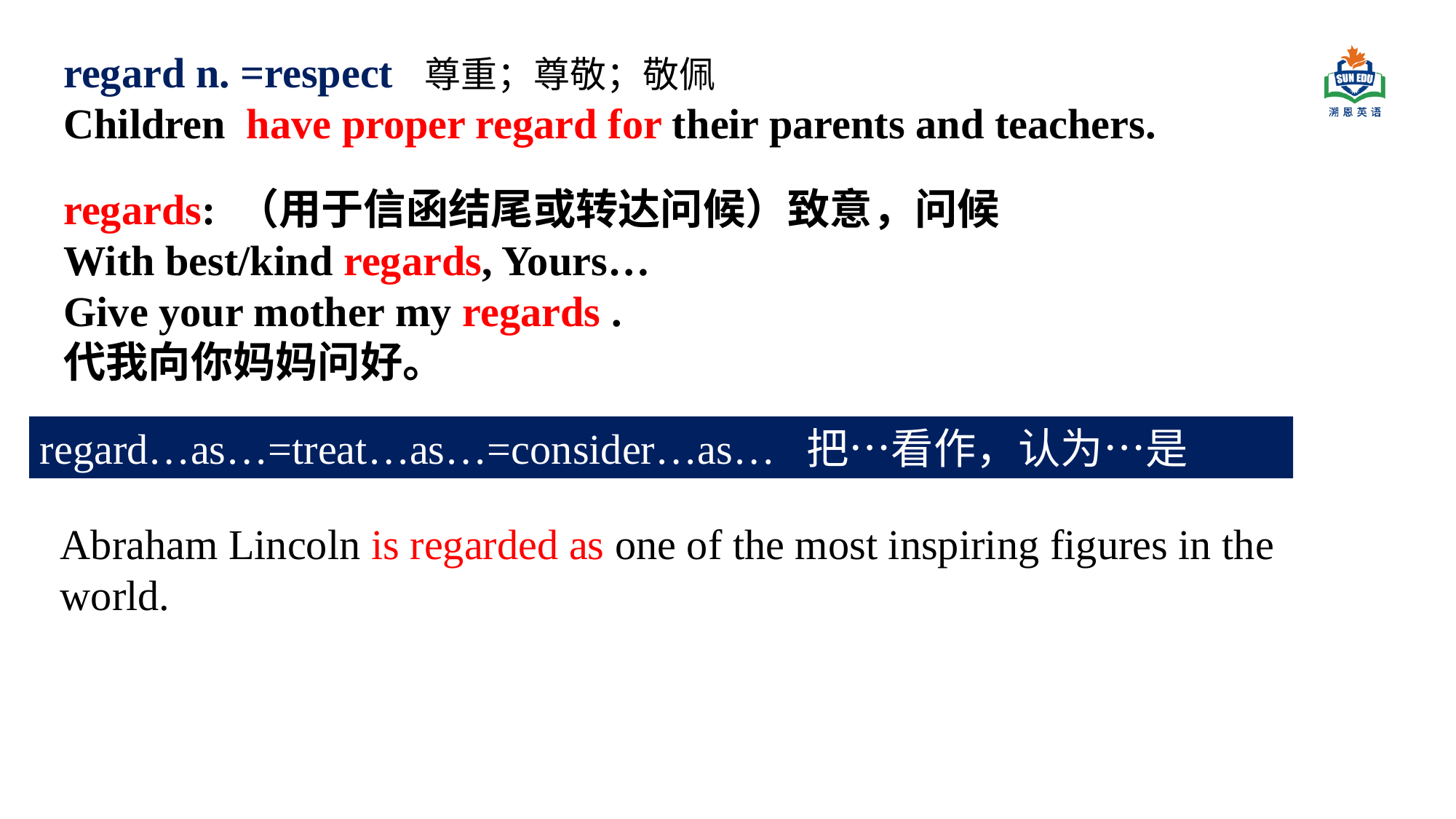

regard n. =respect  尊重；尊敬；敬佩
Children  have proper regard for their parents and teachers.
regards: （用于信函结尾或转达问候）致意，问候
With best/kind regards, Yours…
Give your mother my regards .
代我向你妈妈问好。
regard…as…=treat…as…=consider…as…  把…看作，认为…是
Abraham Lincoln is regarded as one of the most inspiring figures in the world.